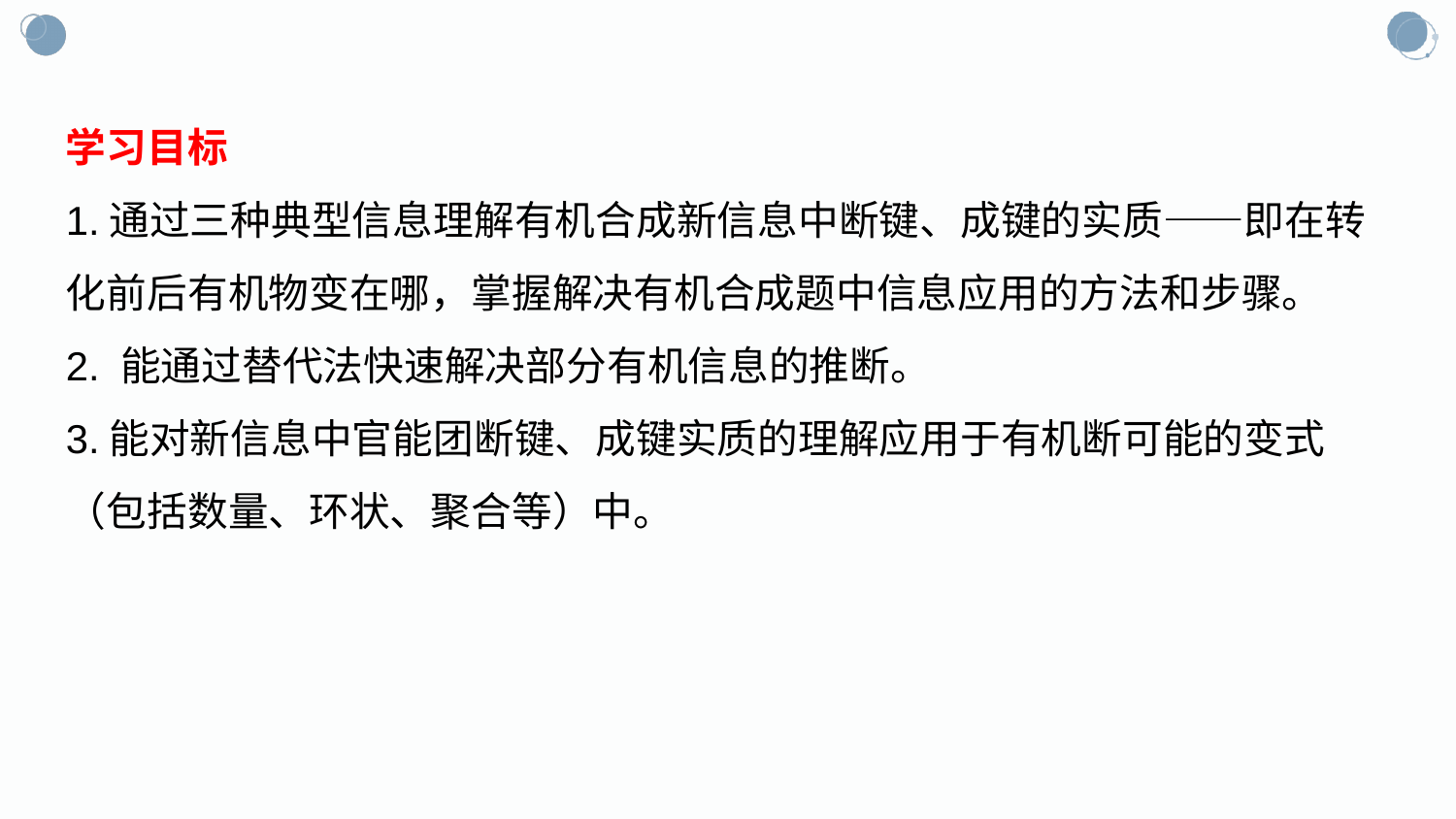

学习目标
1.通过三种典型信息理解有机合成新信息中断键、成键的实质——即在转化前后有机物变在哪，掌握解决有机合成题中信息应用的方法和步骤。
2. 能通过替代法快速解决部分有机信息的推断。
3.能对新信息中官能团断键、成键实质的理解应用于有机断可能的变式（包括数量、环状、聚合等）中。